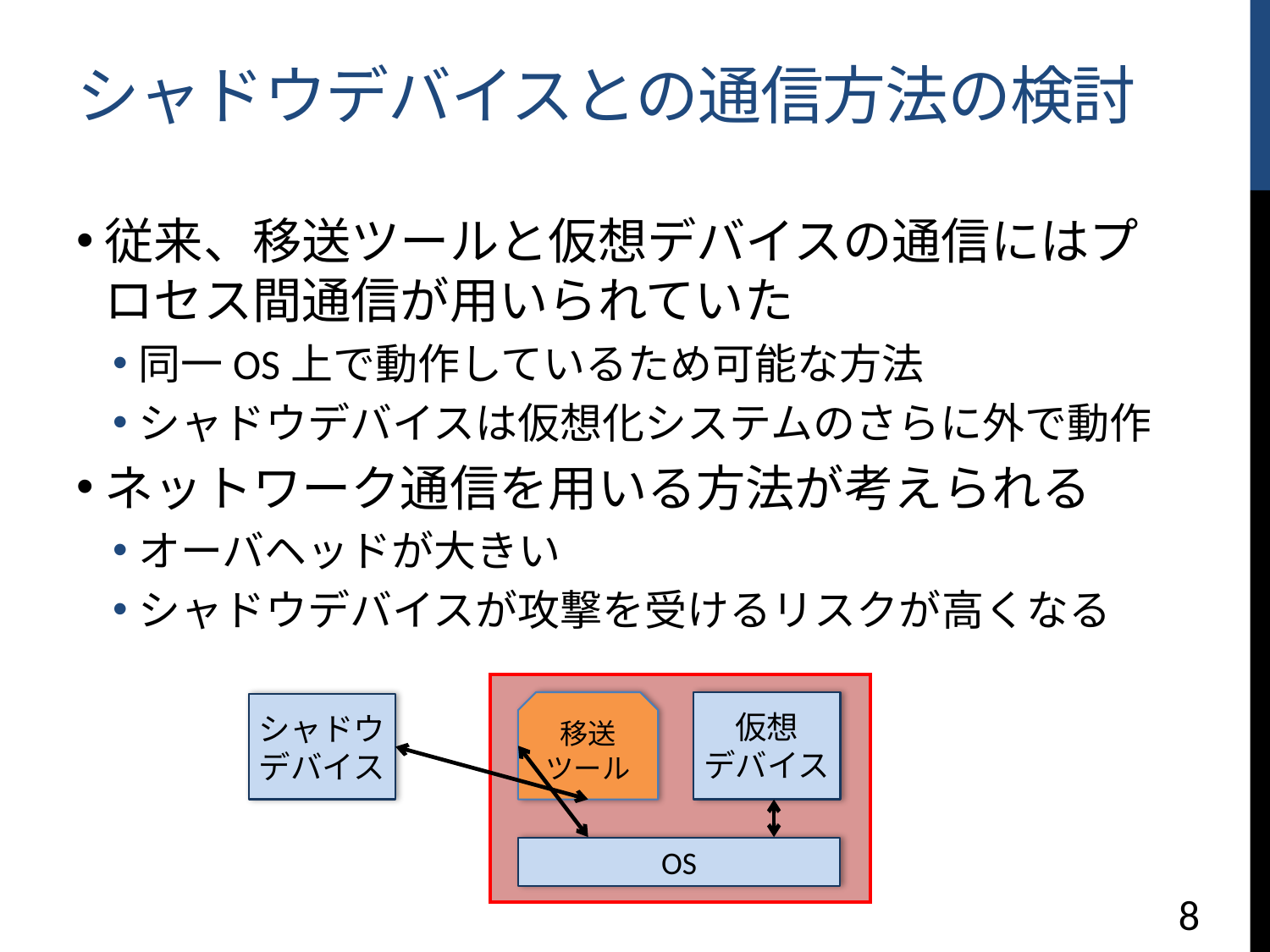

# シャドウデバイスとの通信方法の検討
従来、移送ツールと仮想デバイスの通信にはプロセス間通信が用いられていた
同一OS上で動作しているため可能な方法
シャドウデバイスは仮想化システムのさらに外で動作
ネットワーク通信を用いる方法が考えられる
オーバヘッドが大きい
シャドウデバイスが攻撃を受けるリスクが高くなる

移送ツール
仮想
デバイス
シャドウ
デバイス
OS
8